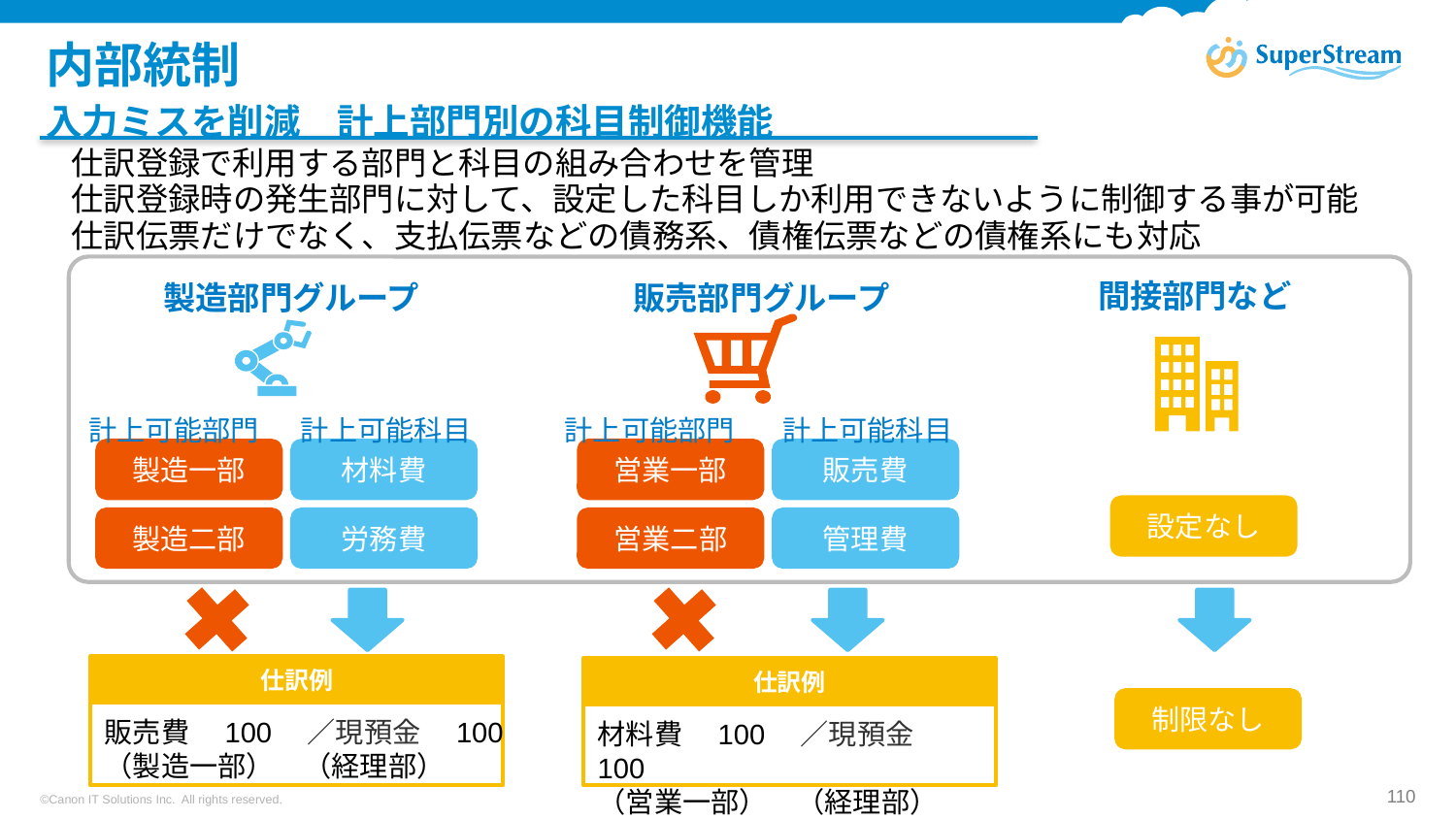

# 内部統制
入力ミスを削減　計上部門別の科目制御機能

仕訳登録で利用する部門と科目の組み合わせを管理
仕訳登録時の発生部門に対して、設定した科目しか利用できないように制御する事が可能
仕訳伝票だけでなく、支払伝票などの債務系、債権伝票などの債権系にも対応

間接部門など

製造部門グループ
販売部門グループ

計上可能科目
計上可能部門
計上可能科目
計上可能部門
製造一部
材料費
営業一部
販売費
設定なし
製造二部
労務費
営業二部
管理費

仕訳例
仕訳例
制限なし

販売費　100　／現預金　100
（製造一部）　（経理部）
材料費　100　／現預金　100
（営業一部）　（経理部）
©Canon IT Solutions Inc.  All rights reserved.
110